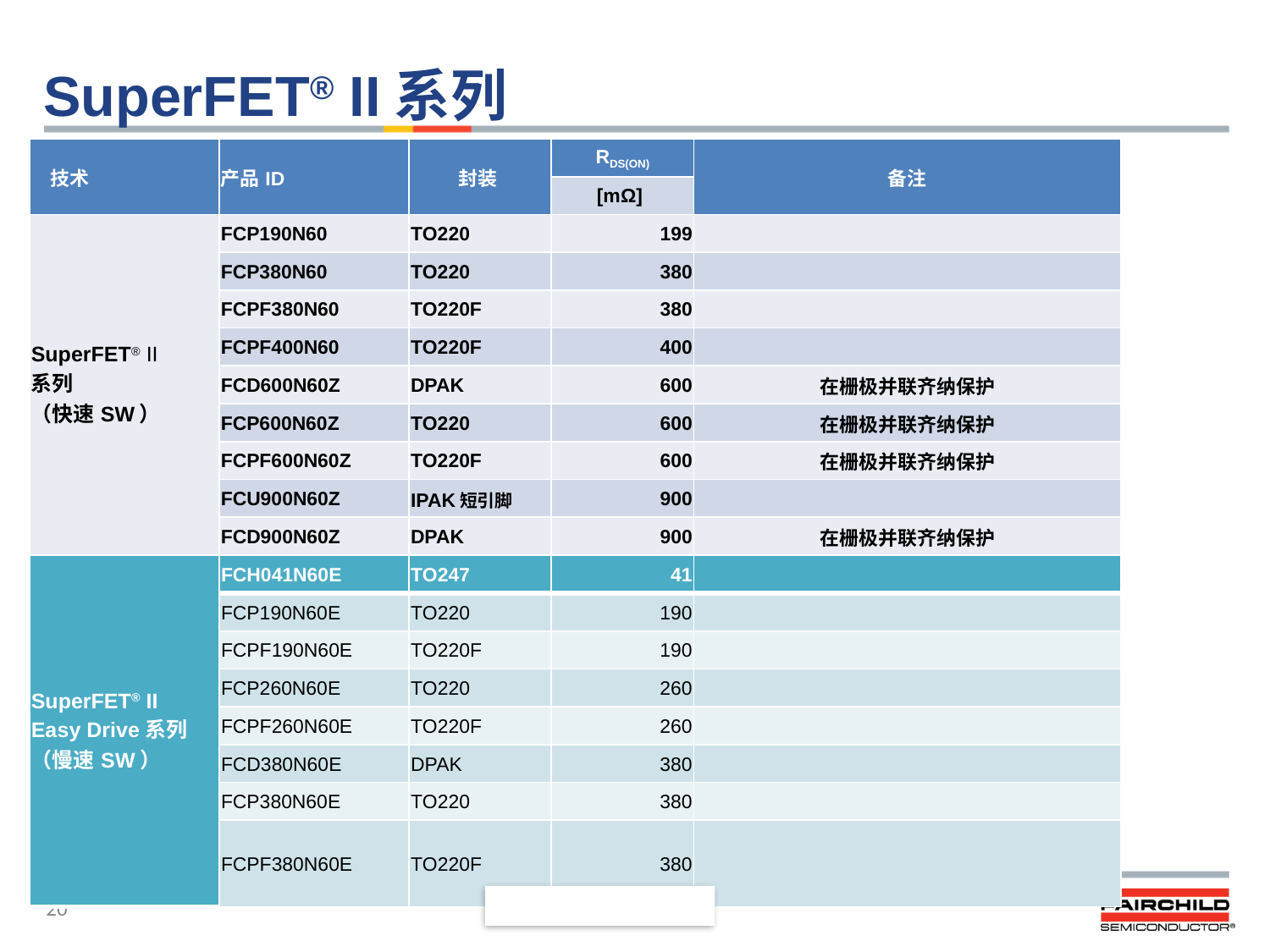

# SuperFET® II系列
| 技术 | 产品ID | 封装 | RDS(ON) | 备注 |
| --- | --- | --- | --- | --- |
|  |  |  | [mΩ] |  |
| SuperFET® II 系列 （快速SW） | FCP190N60 | TO220 | 199 |  |
|  | FCP380N60 | TO220 | 380 |  |
|  | FCPF380N60 | TO220F | 380 |  |
|  | FCPF400N60 | TO220F | 400 |  |
|  | FCD600N60Z | DPAK | 600 | 在栅极并联齐纳保护 |
|  | FCP600N60Z | TO220 | 600 | 在栅极并联齐纳保护 |
|  | FCPF600N60Z | TO220F | 600 | 在栅极并联齐纳保护 |
|  | FCU900N60Z | IPAK短引脚 | 900 |  |
|  | FCD900N60Z | DPAK | 900 | 在栅极并联齐纳保护 |
| SuperFET® II Easy Drive系列 （慢速SW） | FCH041N60E | TO247 | 41 |  |
| --- | --- | --- | --- | --- |
|  | FCP190N60E | TO220 | 190 |  |
|  | FCPF190N60E | TO220F | 190 |  |
|  | FCP260N60E | TO220 | 260 |  |
|  | FCPF260N60E | TO220F | 260 |  |
|  | FCD380N60E | DPAK | 380 |  |
|  | FCP380N60E | TO220 | 380 |  |
|  | FCPF380N60E | TO220F | 380 |  |